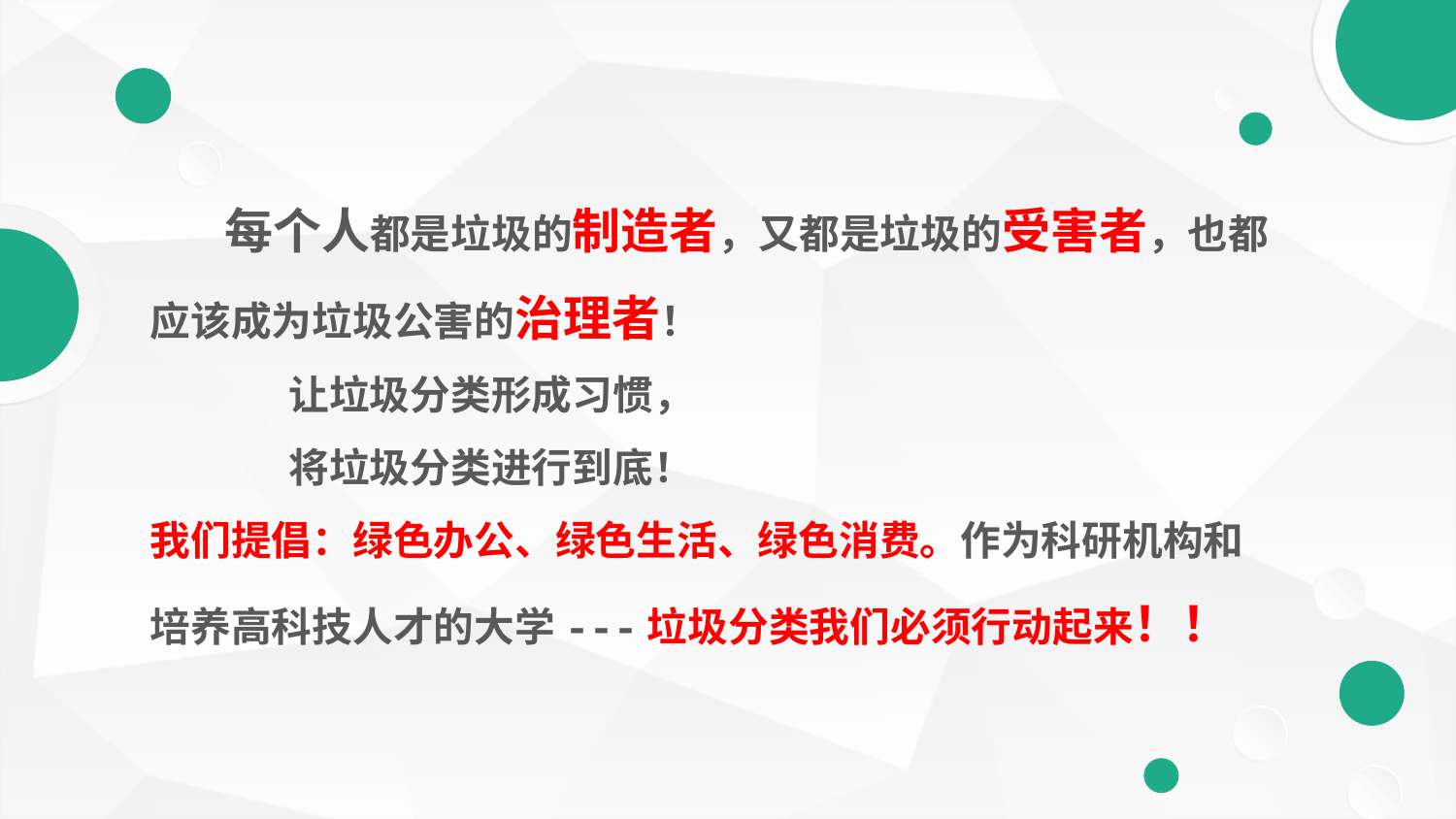

每个人都是垃圾的制造者，又都是垃圾的受害者，也都应该成为垃圾公害的治理者！
              让垃圾分类形成习惯，
              将垃圾分类进行到底！
我们提倡：绿色办公、绿色生活、绿色消费。作为科研机构和培养高科技人才的大学---垃圾分类我们必须行动起来！！